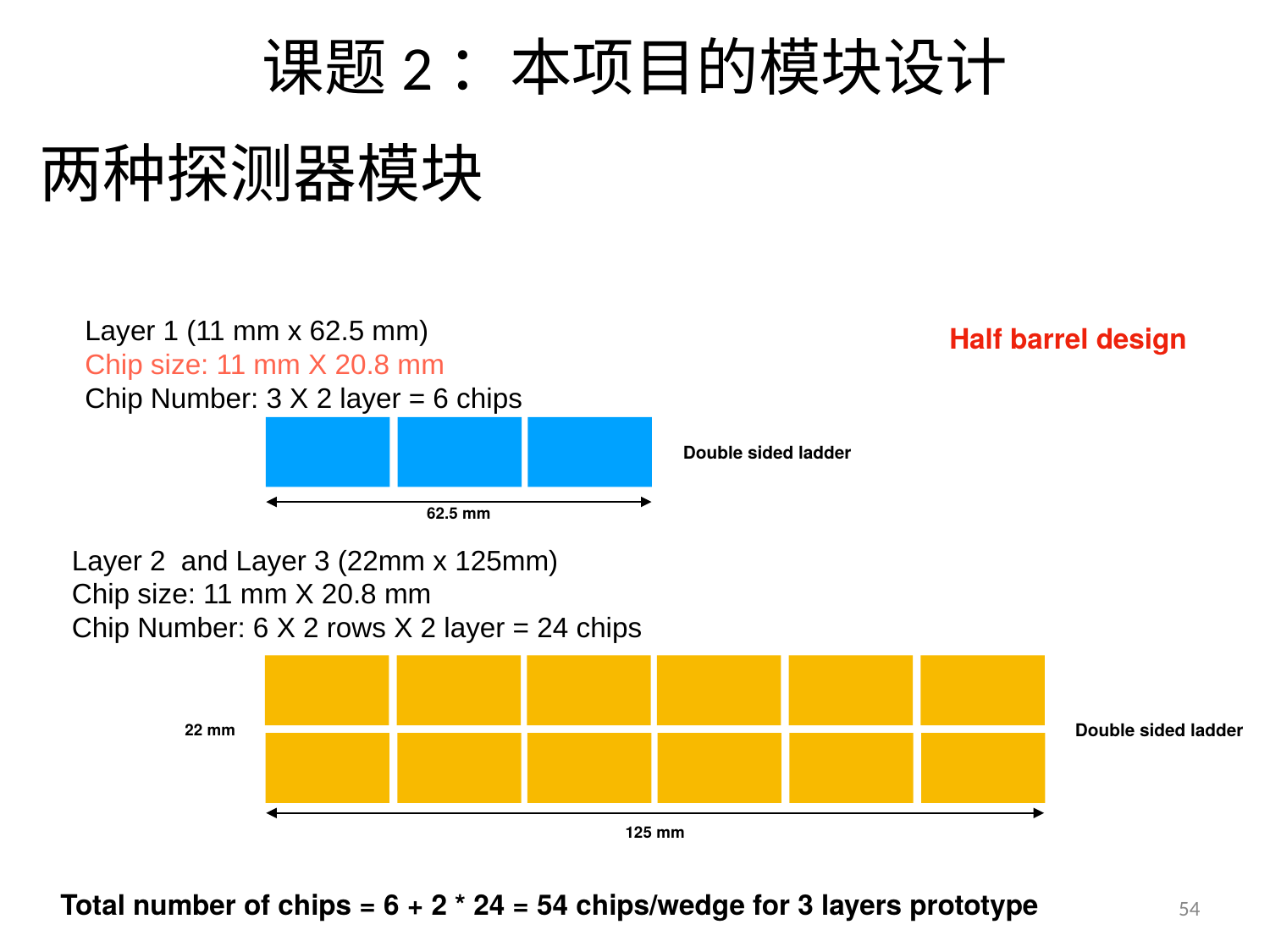

# 课题2：本项目的模块设计
两种探测器模块
Layer 1 (11 mm x 62.5 mm)
Chip size: 11 mm X 20.8 mm
Chip Number: 3 X 2 layer = 6 chips
Half barrel design

Double sided ladder
62.5 mm

Layer 2  and Layer 3 (22mm x 125mm)
Chip size: 11 mm X 20.8 mm
Chip Number: 6 X 2 rows X 2 layer = 24 chips

Double sided ladder
22 mm

125 mm
Total number of chips = 6 + 2 * 24 = 54 chips/wedge for 3 layers prototype
54